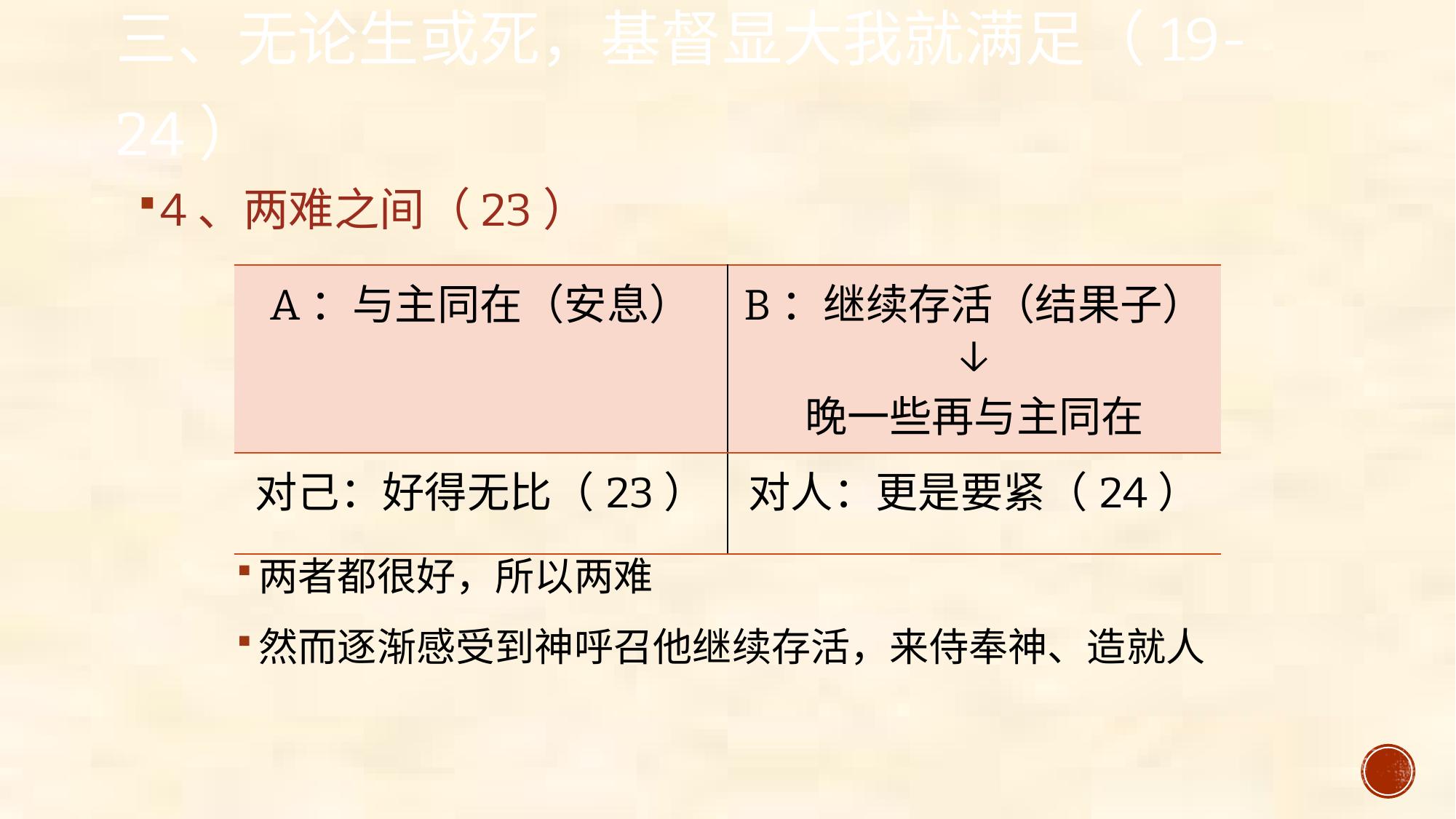

# 三、无论生或死，基督显大我就满足（19-24）
4、两难之间（23）

两者都很好，所以两难
然而逐渐感受到神呼召他继续存活，来侍奉神、造就人
| A：与主同在（安息） | B：继续存活（结果子） ↓ 晚一些再与主同在 |
| --- | --- |
| 对己：好得无比（23） | 对人：更是要紧（24） |